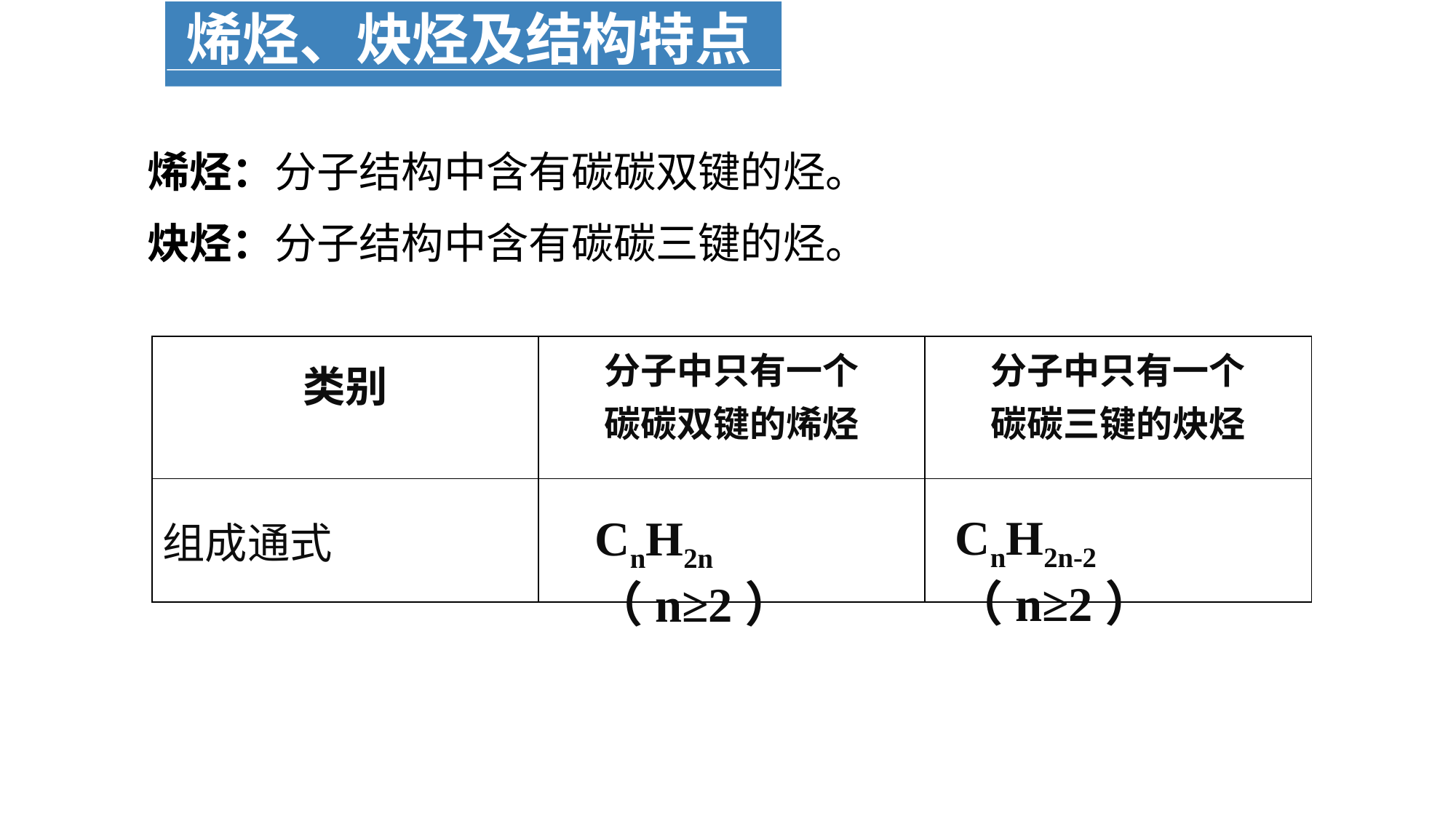

烯烃、炔烃及结构特点
烯烃：分子结构中含有碳碳双键的烃。
炔烃：分子结构中含有碳碳三键的烃。
| 类别 | 分子中只有一个 碳碳双键的烯烃 | 分子中只有一个 碳碳三键的炔烃 |
| --- | --- | --- |
| 组成通式 |  |  |
CnH2n-2    （n≥2）
CnH2n  （n≥2）